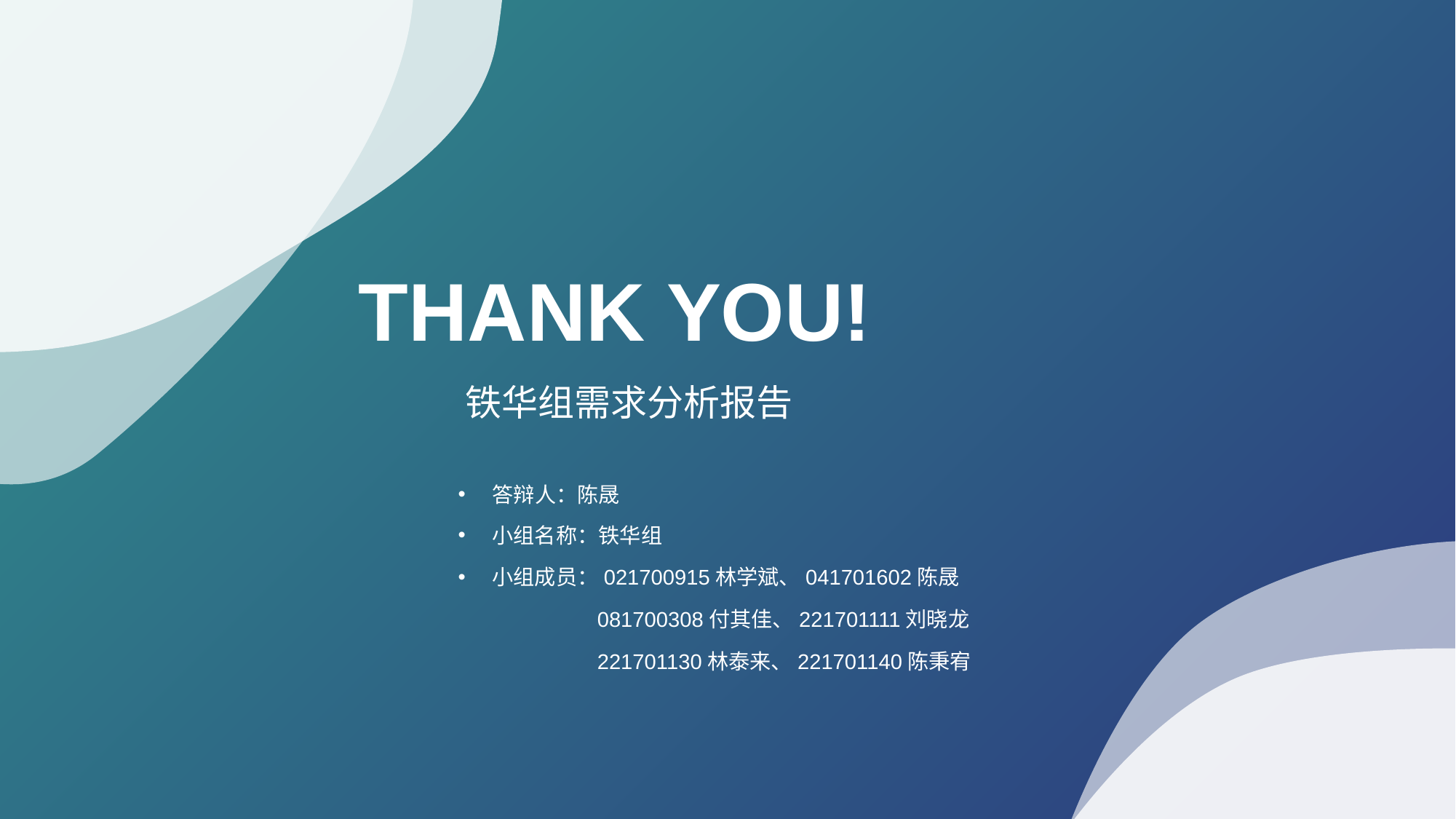

THANK YOU!
铁华组需求分析报告
答辩人：陈晟
小组名称：铁华组
小组成员：021700915林学斌、041701602陈晟
	     081700308付其佳、221701111刘晓龙
	     221701130林泰来、221701140陈秉宥